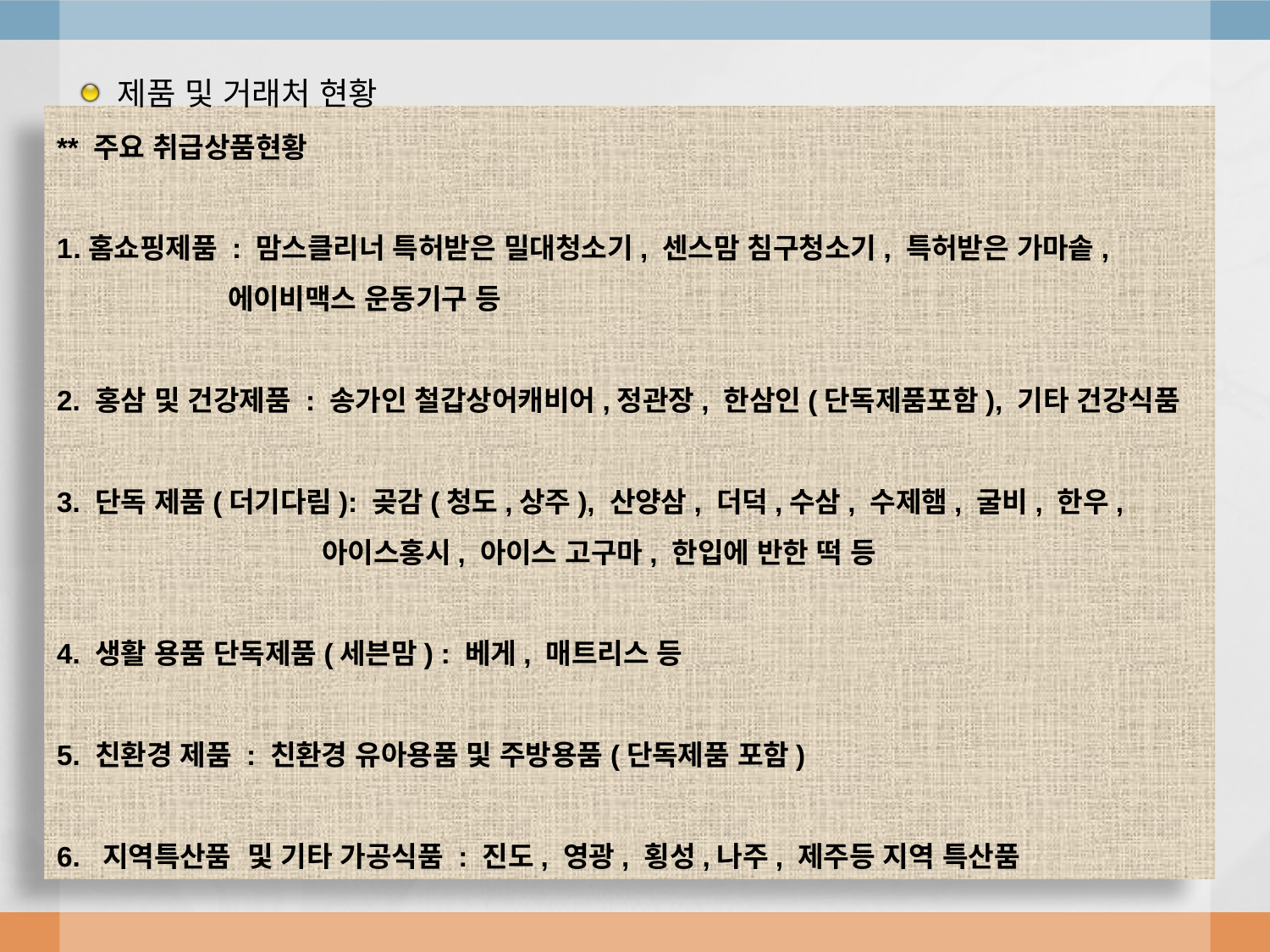

제품 및 거래처 현황
** 주요 취급상품현황

홈쇼핑제품 : 맘스클리너 특허받은 밀대청소기, 센스맘 침구청소기, 특허받은 가마솥,
                     에이비맥스 운동기구 등

2. 홍삼 및 건강제품 : 송가인 철갑상어캐비어,정관장, 한삼인(단독제품포함), 기타 건강식품

3. 단독 제품(더기다림): 곶감(청도,상주), 산양삼, 더덕,수삼, 수제햄, 굴비, 한우,
                                 아이스홍시, 아이스 고구마, 한입에 반한 떡 등

4. 생활 용품 단독제품(세븐맘) : 베게, 매트리스 등

5. 친환경 제품 : 친환경 유아용품 및 주방용품(단독제품 포함)

6.  지역특산품  및 기타 가공식품 : 진도, 영광, 횡성,나주, 제주등 지역 특산품